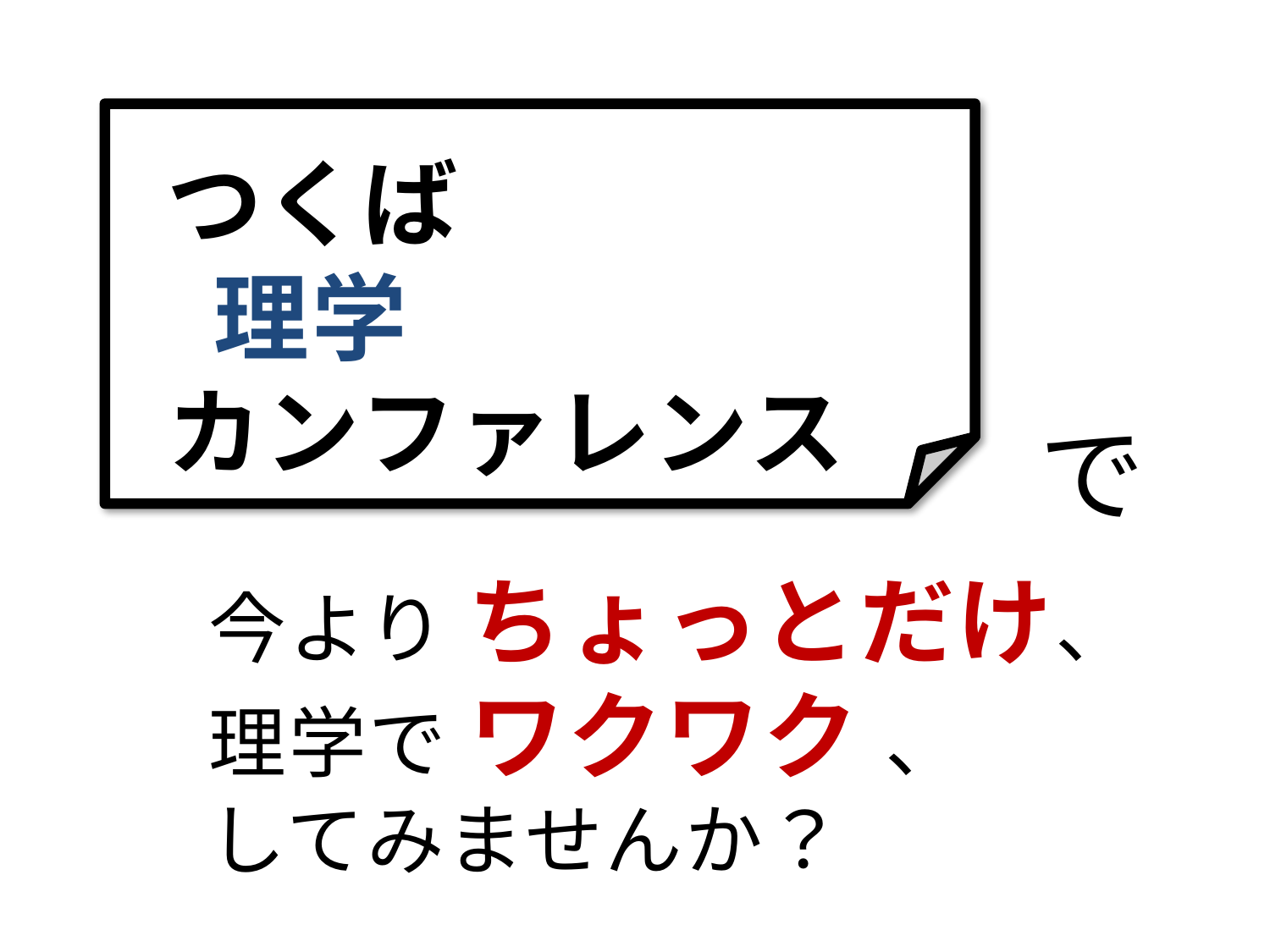

つくば
 理学
カンファレンス
で
今より ちょっとだけ、
理学で ワクワク 、
してみませんか？